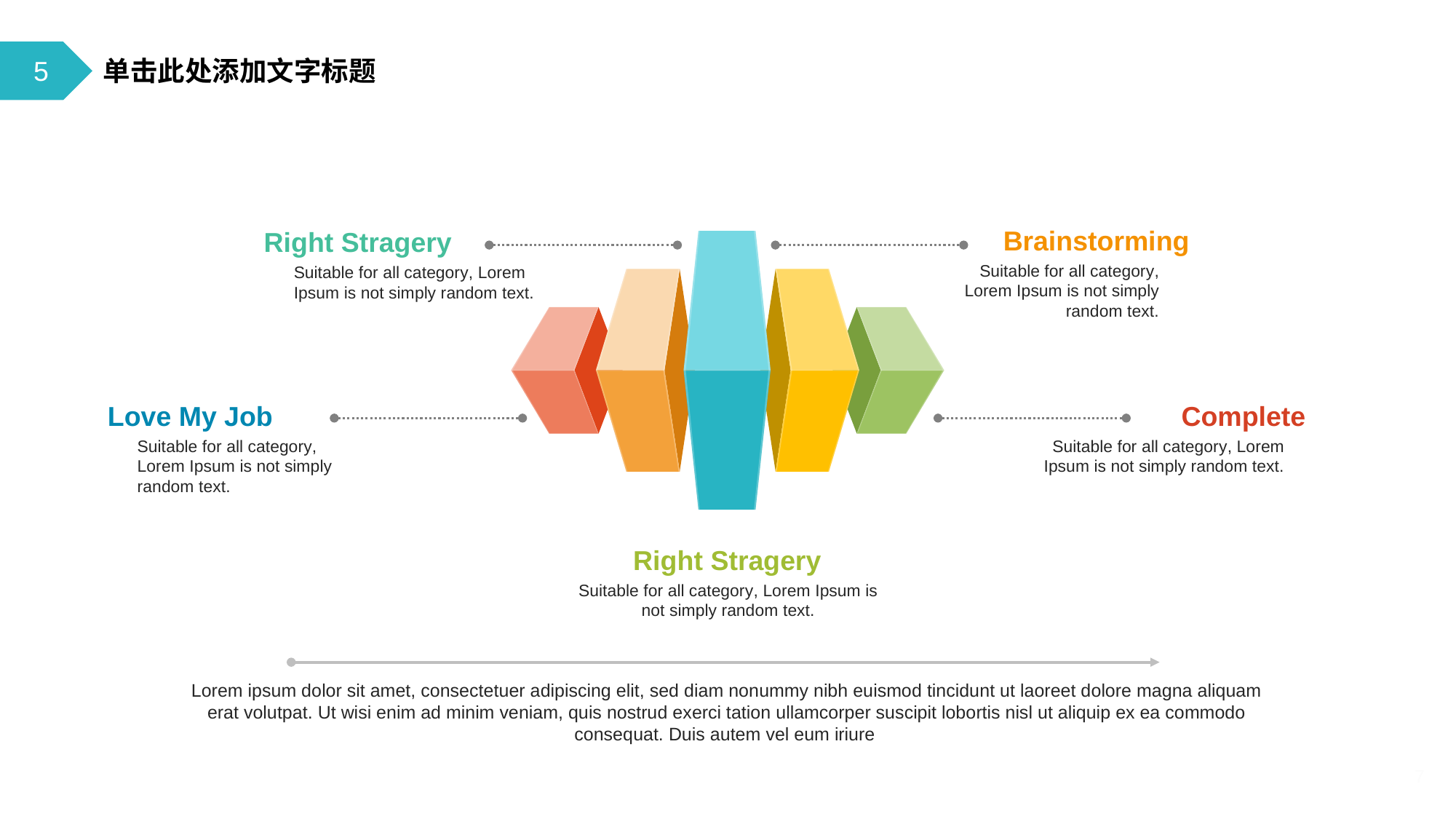

5
单击此处添加文字标题
Brainstorming
Suitable for all category, Lorem Ipsum is not simply random text.
Right Stragery
Suitable for all category, Lorem Ipsum is not simply random text.

Love My Job
Suitable for all category, Lorem Ipsum is not simply random text.
Complete
Suitable for all category, Lorem Ipsum is not simply random text.
Right Stragery
Suitable for all category, Lorem Ipsum is not simply random text.
Lorem ipsum dolor sit amet, consectetuer adipiscing elit, sed diam nonummy nibh euismod tincidunt ut laoreet dolore magna aliquam erat volutpat. Ut wisi enim ad minim veniam, quis nostrud exerci tation ullamcorper suscipit lobortis nisl ut aliquip ex ea commodo consequat. Duis autem vel eum iriure
7